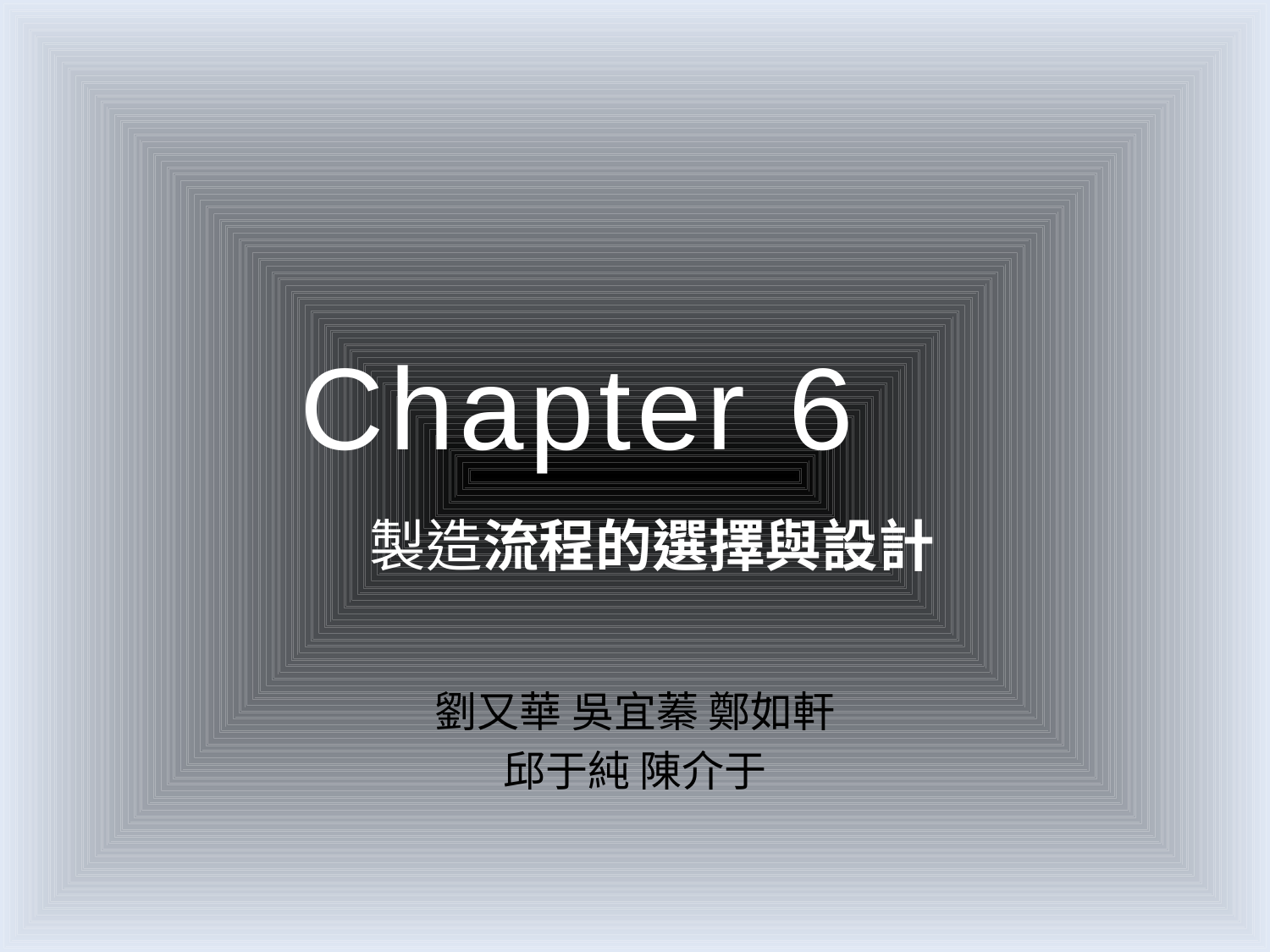

#
Chapter 6
製造流程的選擇與設計
劉又華 吳宜蓁 鄭如軒
邱于純 陳介于